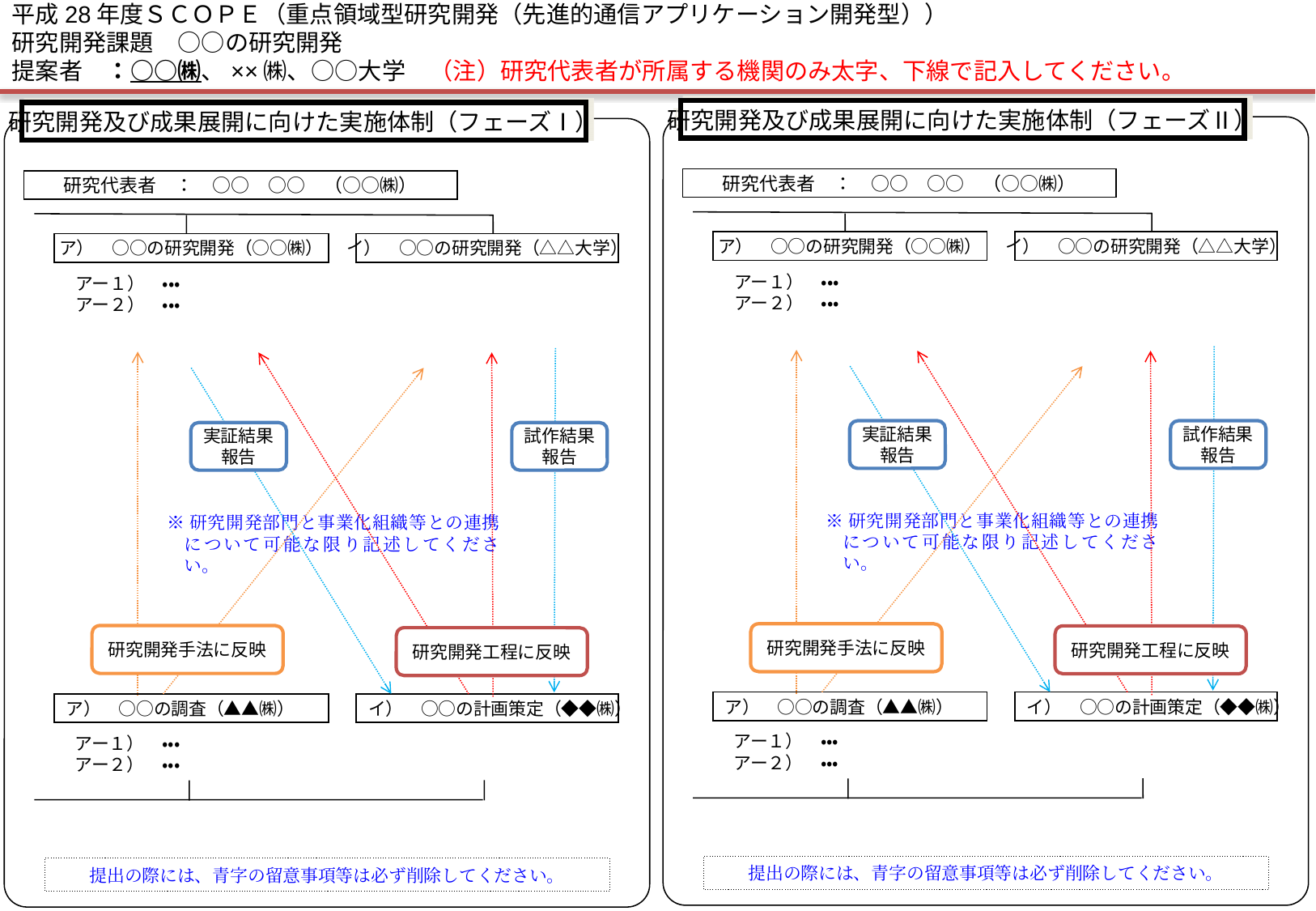

平成28年度ＳＣＯＰＥ（重点領域型研究開発（先進的通信アプリケーション開発型））
研究開発課題　○○の研究開発
提案者　：○○㈱、××㈱、○○大学　（注）研究代表者が所属する機関のみ太字、下線で記入してください。
研究開発及び成果展開に向けた実施体制（フェーズⅡ）
研究開発及び成果展開に向けた実施体制（フェーズⅠ）

研究代表者　：　○○　○○　（○○㈱）
研究代表者　：　○○　○○　（○○㈱）

ア）　○○の研究開発（○○㈱）
イ）　○○の研究開発（△△大学）
ア）　○○の研究開発（○○㈱）
イ）　○○の研究開発（△△大学）
アー１）　・・・
アー２）　・・・
アー１）　・・・
アー２）　・・・
実証結果
報告
試作結果
報告
実証結果
報告
試作結果
報告
※研究開発部門と事業化組織等との連携について可能な限り記述してください。
※研究開発部門と事業化組織等との連携について可能な限り記述してください。
研究開発手法に反映
研究開発手法に反映
研究開発工程に反映
研究開発工程に反映
ア）　○○の調査（▲▲㈱）
イ）　○○の計画策定（◆◆㈱）
ア）　○○の調査（▲▲㈱）
イ）　○○の計画策定（◆◆㈱）
アー１）　・・・
アー２）　・・・
アー１）　・・・
アー２）　・・・

提出の際には、青字の留意事項等は必ず削除してください。
提出の際には、青字の留意事項等は必ず削除してください。